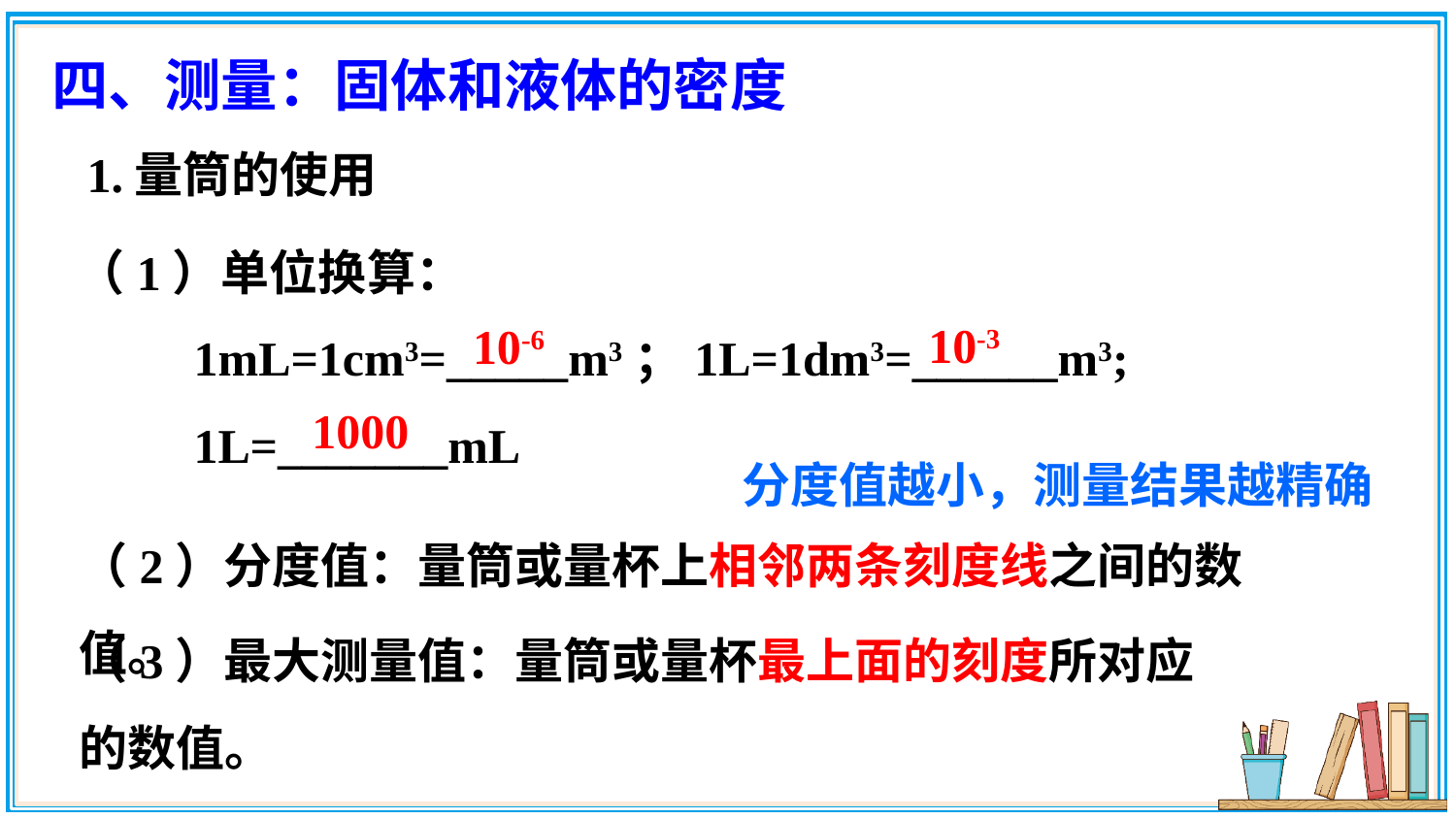

四、测量：固体和液体的密度
1.量筒的使用
（1）单位换算：
1mL=1cm3=_____m3；1L=1dm3=______m3;
1L=_______mL
10-3
10-6
1000
分度值越小，测量结果越精确
（2）分度值：量筒或量杯上相邻两条刻度线之间的数值。
（3）最大测量值：量筒或量杯最上面的刻度所对应的数值。